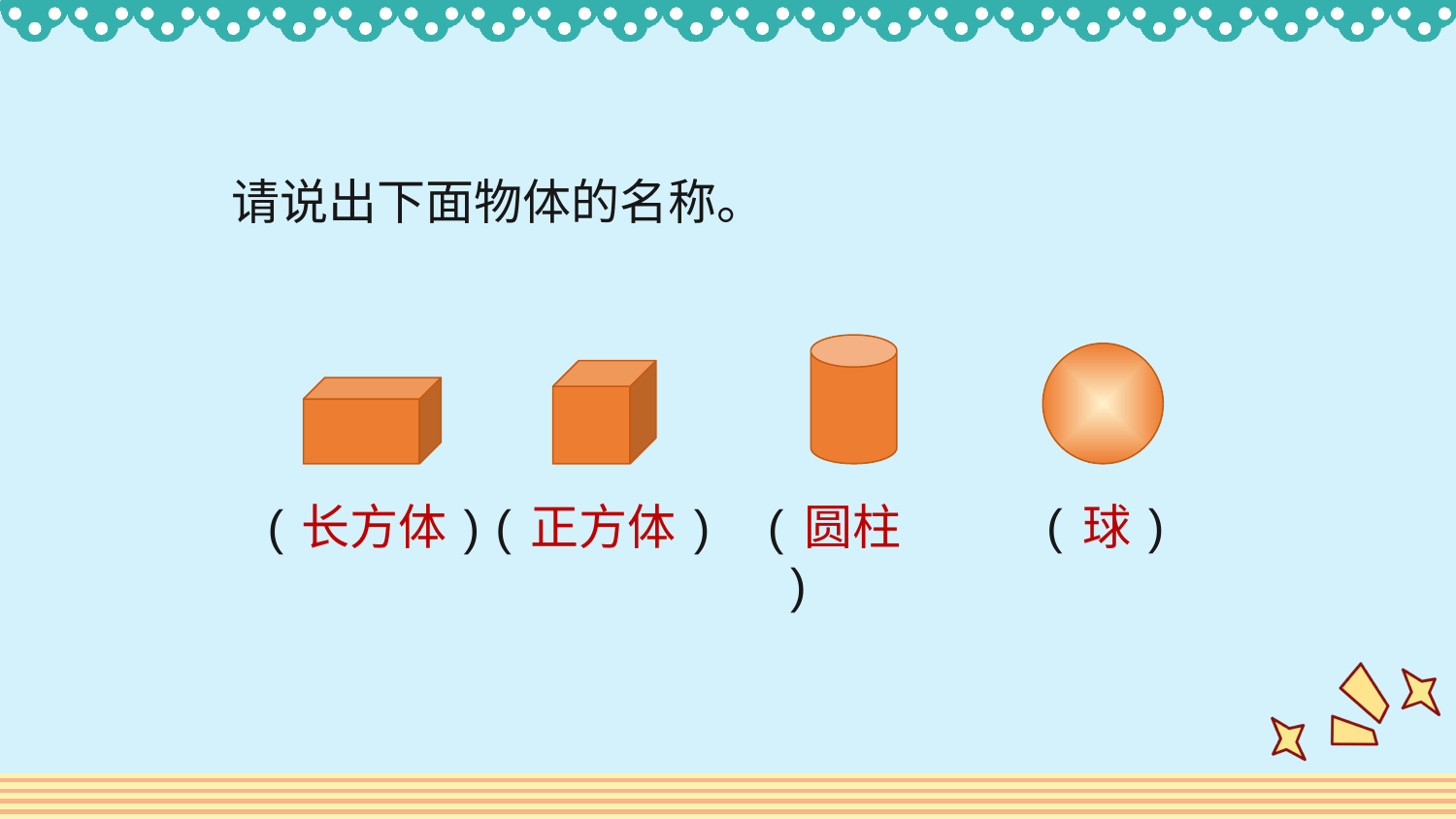

请说出下面物体的名称。

( 　)
(　　　 )
长方体
( 　　　)
正方体
(　　 )
圆柱
球